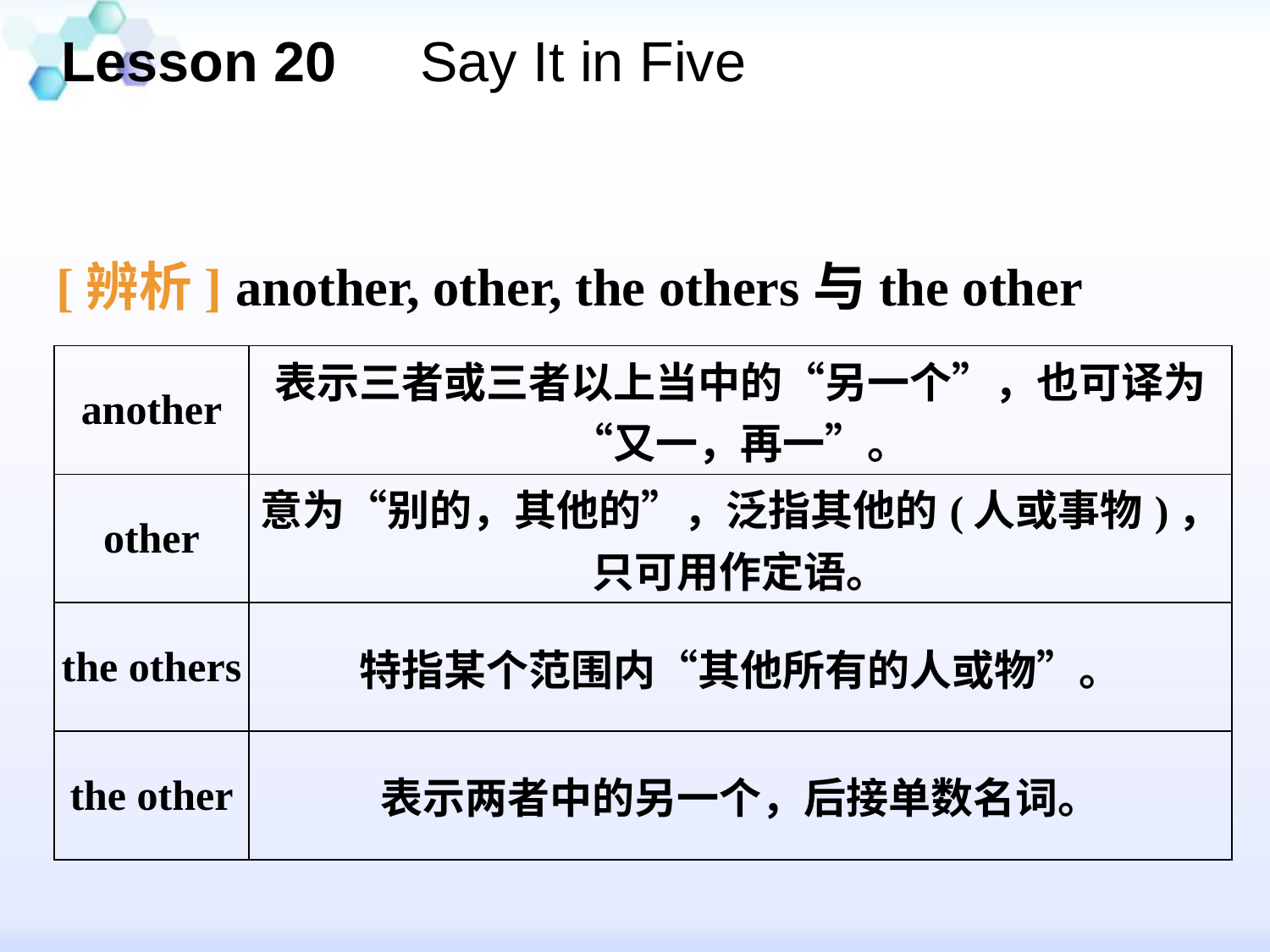

Lesson 20　Say It in Five
 [辨析] another, other, the others与the other
| another | 表示三者或三者以上当中的“另一个”，也可译为“又一，再一”。 |
| --- | --- |
| other | 意为“别的，其他的”，泛指其他的(人或事物)，只可用作定语。 |
| the others | 特指某个范围内“其他所有的人或物”。 |
| the other | 表示两者中的另一个，后接单数名词。 |